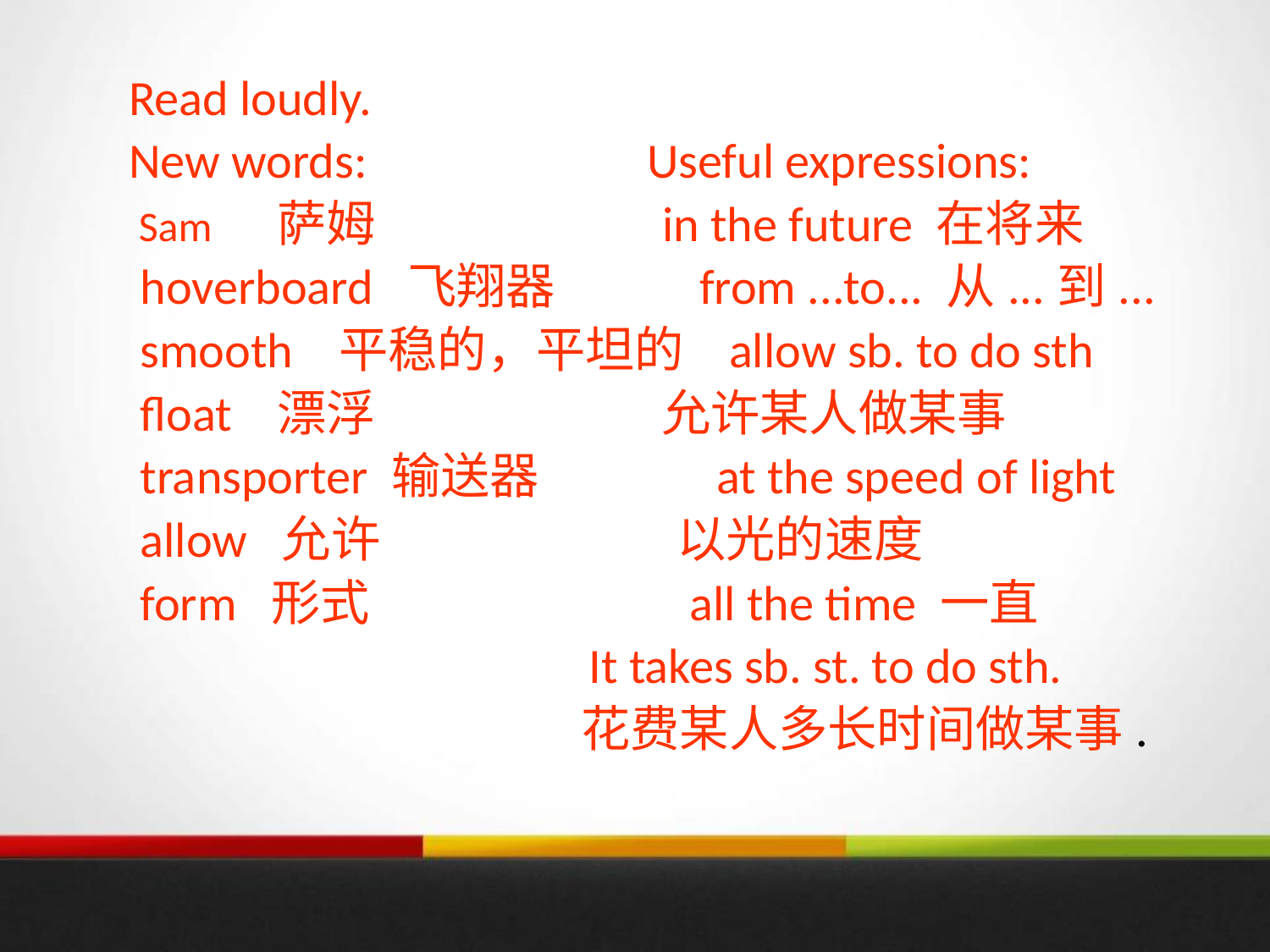

Read loudly.
New words:                         Useful expressions:
 Sam     萨姆                         in the future 在将来
 hoverboard  飞翔器            from ...to... 从...到...
 smooth   平稳的，平坦的   allow sb. to do sth
 float   漂浮                          允许某人做某事
 transporter 输送器               at the speed of light
 allow  允许                           以光的速度
 form  形式                            all the time 一直
                                         It takes sb. st. to do sth.
                                        花费某人多长时间做某事.